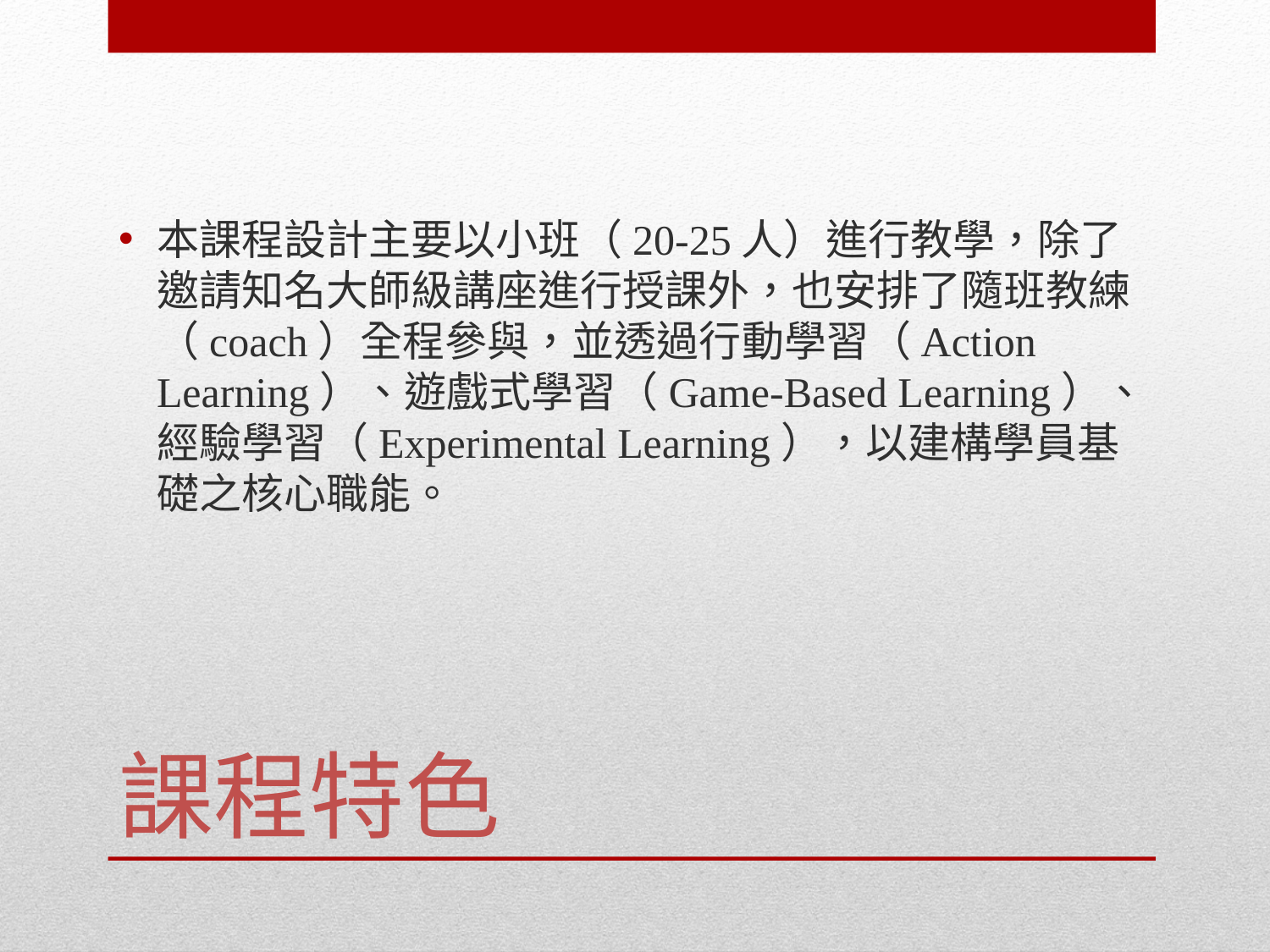

本課程設計主要以小班（20-25人）進行教學，除了邀請知名大師級講座進行授課外，也安排了隨班教練（coach）全程參與，並透過行動學習（Action Learning）、遊戲式學習（Game-Based Learning）、經驗學習（Experimental Learning），以建構學員基礎之核心職能。
# 課程特色